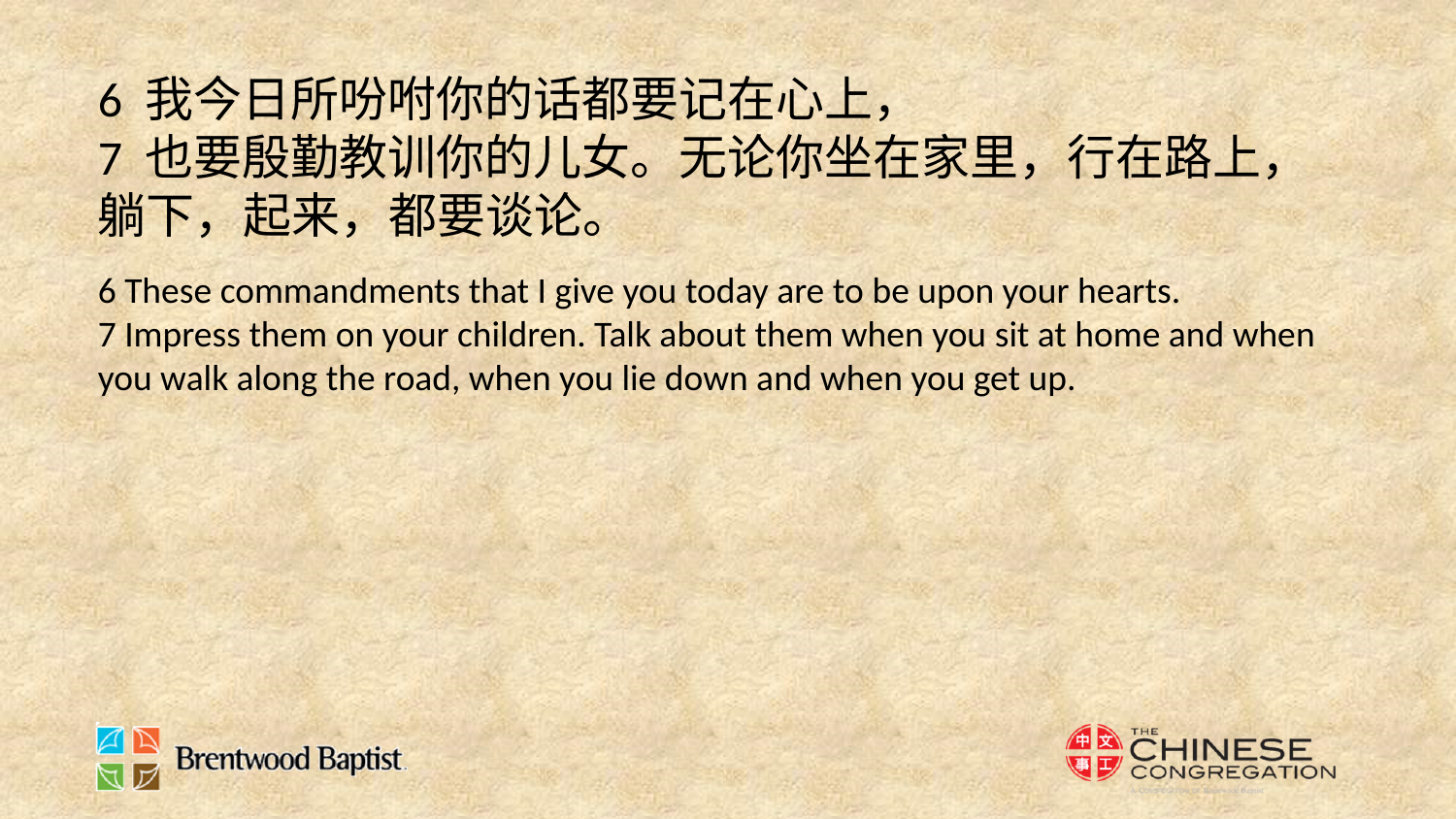

6 我今日所吩咐你的话都要记在心上，
7 也要殷勤教训你的儿女。无论你坐在家里，行在路上，躺下，起来，都要谈论。

6 These commandments that I give you today are to be upon your hearts.
7 Impress them on your children. Talk about them when you sit at home and when you walk along the road, when you lie down and when you get up.